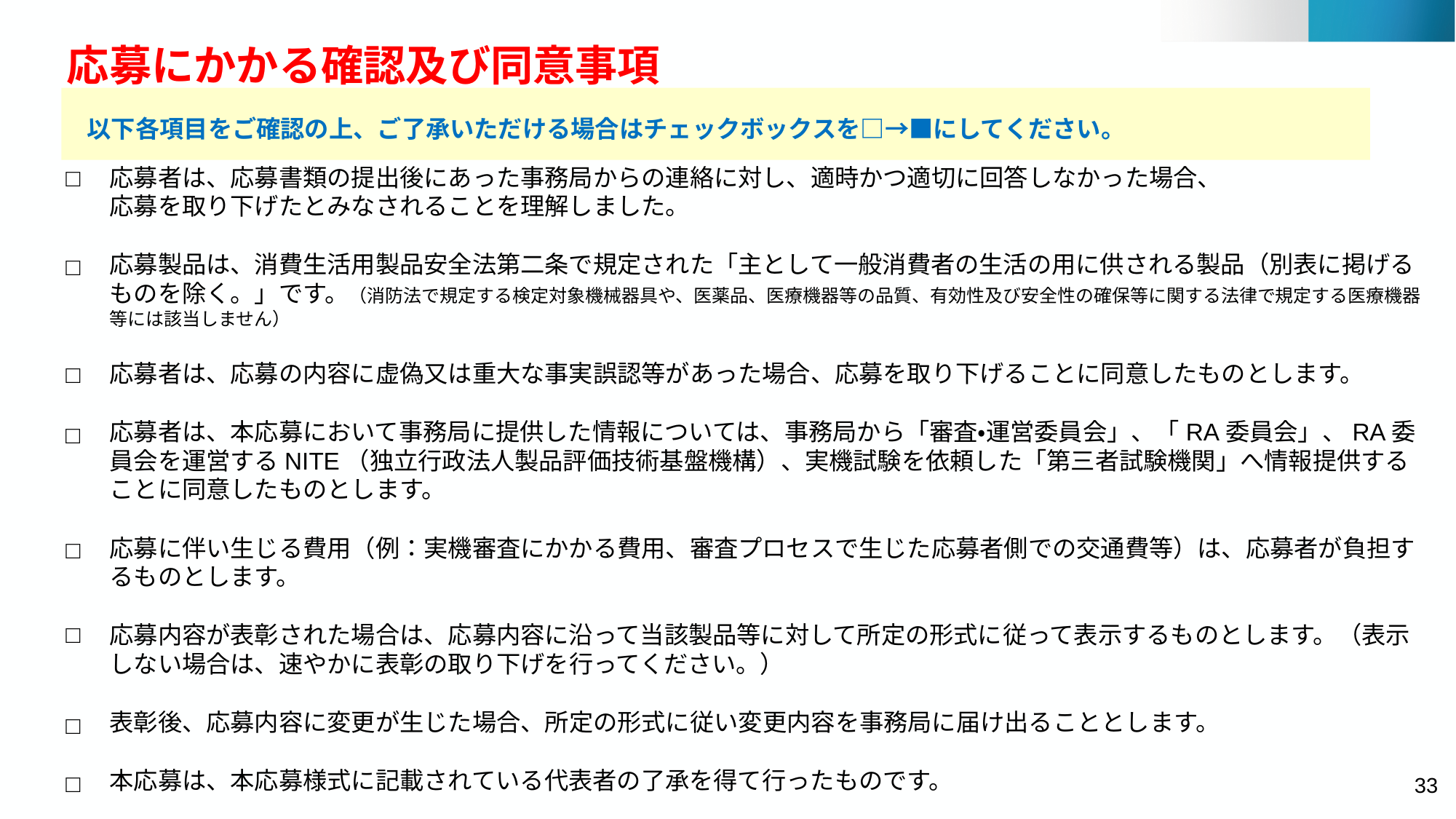

応募にかかる確認及び同意事項
以下各項目をご確認の上、ご了承いただける場合はチェックボックスを□→■にしてください。
応募者は、応募書類の提出後にあった事務局からの連絡に対し、適時かつ適切に回答しなかった場合、
応募を取り下げたとみなされることを理解しました。

応募製品は、消費生活用製品安全法第二条で規定された「主として一般消費者の生活の用に供される製品（別表に掲げるものを除く。」です。（消防法で規定する検定対象機械器具や、医薬品、医療機器等の品質、有効性及び安全性の確保等に関する法律で規定する医療機器等には該当しません）

応募者は、応募の内容に虚偽又は重大な事実誤認等があった場合、応募を取り下げることに同意したものとします。

応募者は、本応募において事務局に提供した情報については、事務局から「審査・運営委員会」、「RA委員会」、RA委員会を運営するNITE（独立行政法人製品評価技術基盤機構）、実機試験を依頼した「第三者試験機関」へ情報提供することに同意したものとします。

応募に伴い生じる費用（例：実機審査にかかる費用、審査プロセスで生じた応募者側での交通費等）は、応募者が負担するものとします。

応募内容が表彰された場合は、応募内容に沿って当該製品等に対して所定の形式に従って表示するものとします。（表示しない場合は、速やかに表彰の取り下げを行ってください。）

表彰後、応募内容に変更が生じた場合、所定の形式に従い変更内容を事務局に届け出ることとします。

本応募は、本応募様式に記載されている代表者の了承を得て行ったものです。
□
□
□
□
□
□
□
□
33